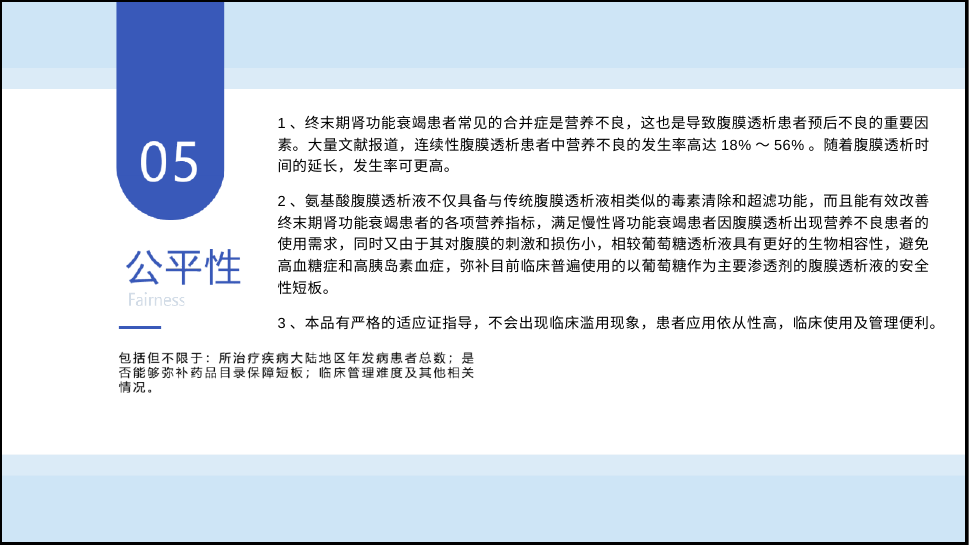

1、终末期肾功能衰竭患者常见的合并症是营养不良，这也是导致腹膜透析患者预后不良的重要因素。大量文献报道，连续性腹膜透析患者中营养不良的发生率高达18%～56%。随着腹膜透析时间的延长，发生率可更高。
2、氨基酸腹膜透析液不仅具备与传统腹膜透析液相类似的毒素清除和超滤功能，而且能有效改善终末期肾功能衰竭患者的各项营养指标，满足慢性肾功能衰竭患者因腹膜透析出现营养不良患者的使用需求，同时又由于其对腹膜的刺激和损伤小，相较葡萄糖透析液具有更好的生物相容性，避免高血糖症和高胰岛素血症，弥补目前临床普遍使用的以葡萄糖作为主要渗透剂的腹膜透析液的安全性短板。
3、本品有严格的适应证指导，不会出现临床滥用现象，患者应用依从性高，临床使用及管理便利。